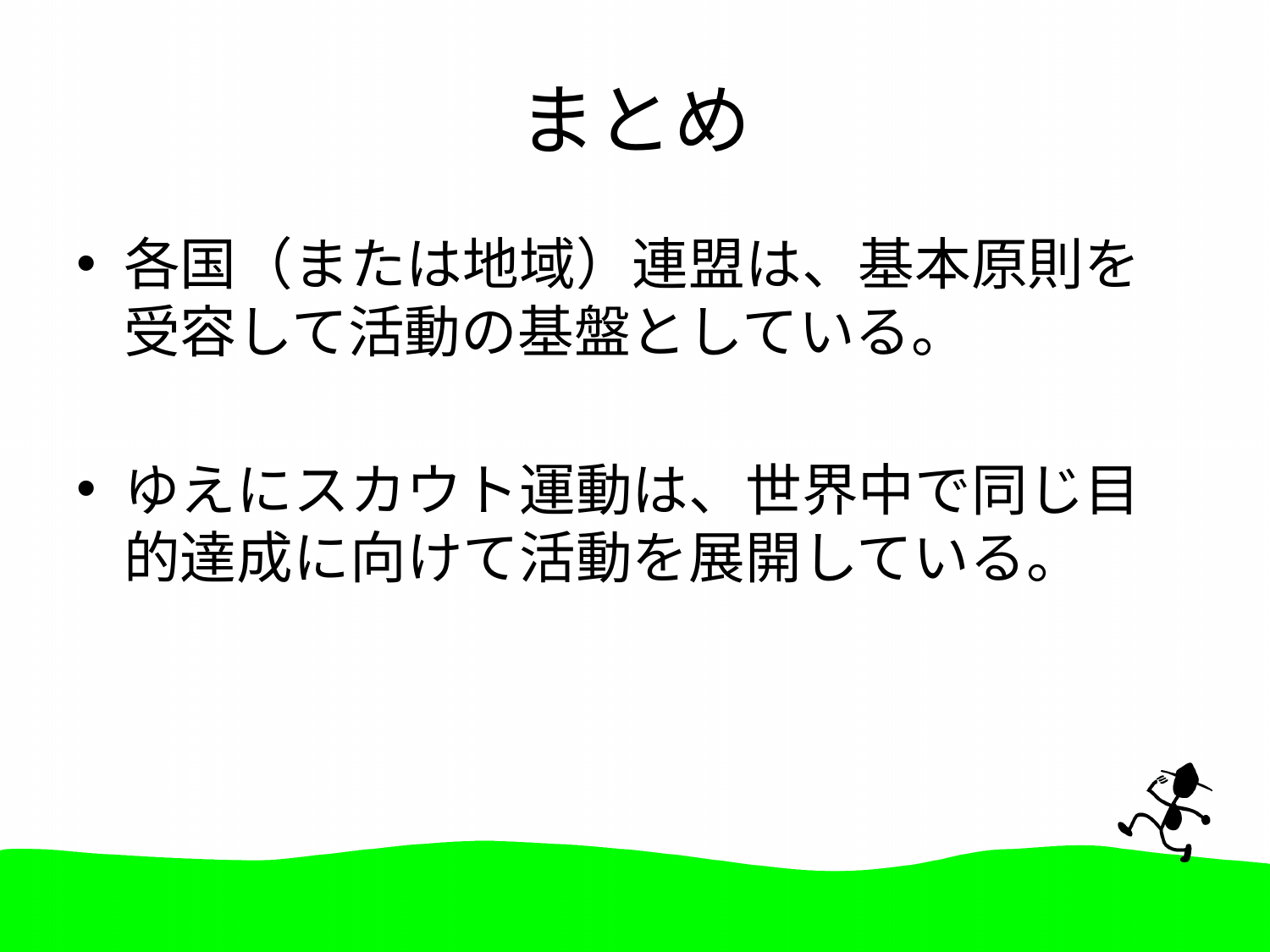

# まとめ
各国（または地域）連盟は、基本原則を受容して活動の基盤としている。

ゆえにスカウト運動は、世界中で同じ目的達成に向けて活動を展開している。